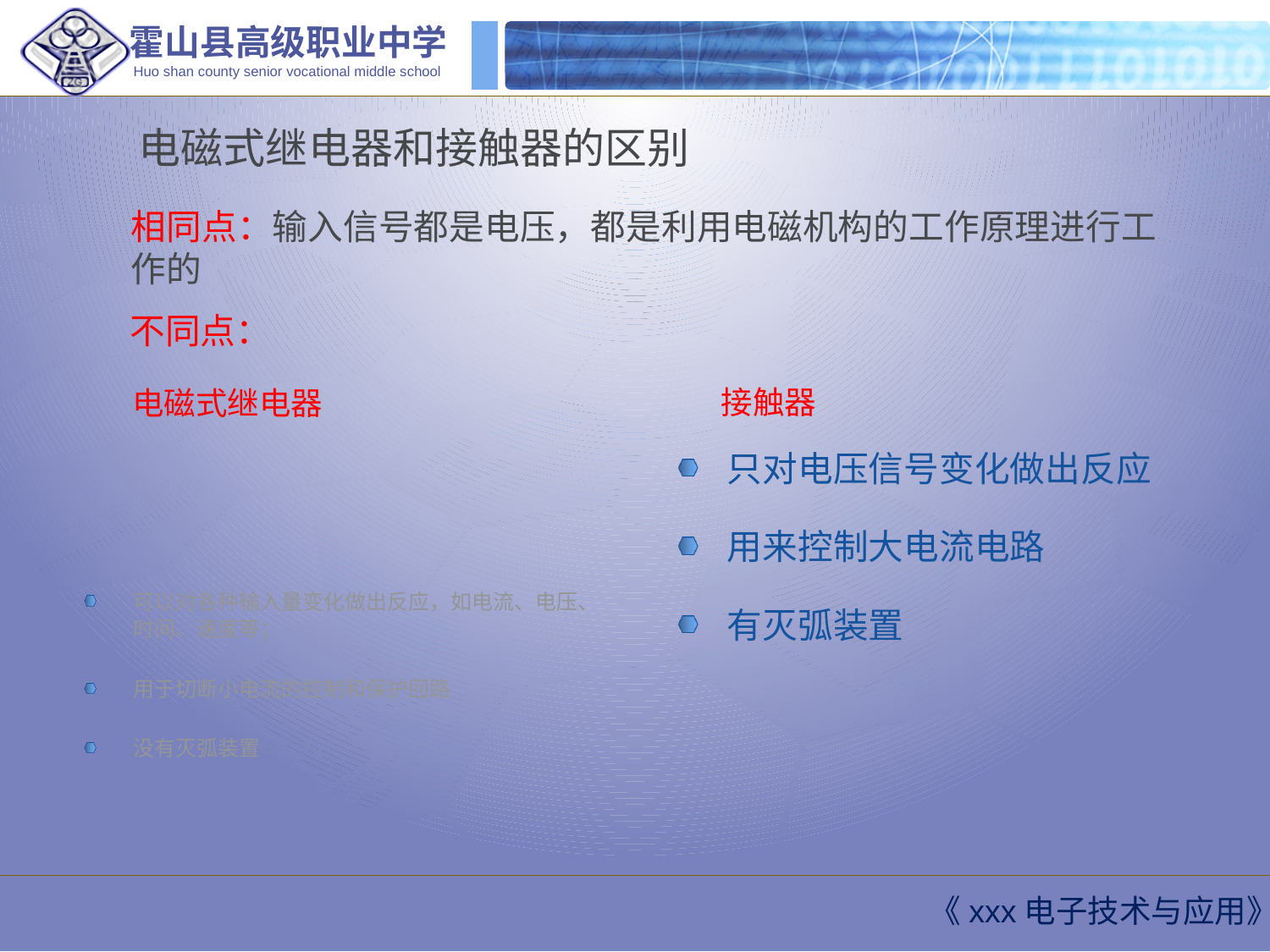

电磁式继电器和接触器的区别
相同点：输入信号都是电压，都是利用电磁机构的工作原理进行工作的
不同点：
     接触器
电磁式继电器
可以对各种输入量变化做出反应，如电流、电压、时间、速度等；
用于切断小电流的控制和保护回路
没有灭弧装置

只对电压信号变化做出反应
用来控制大电流电路
有灭弧装置